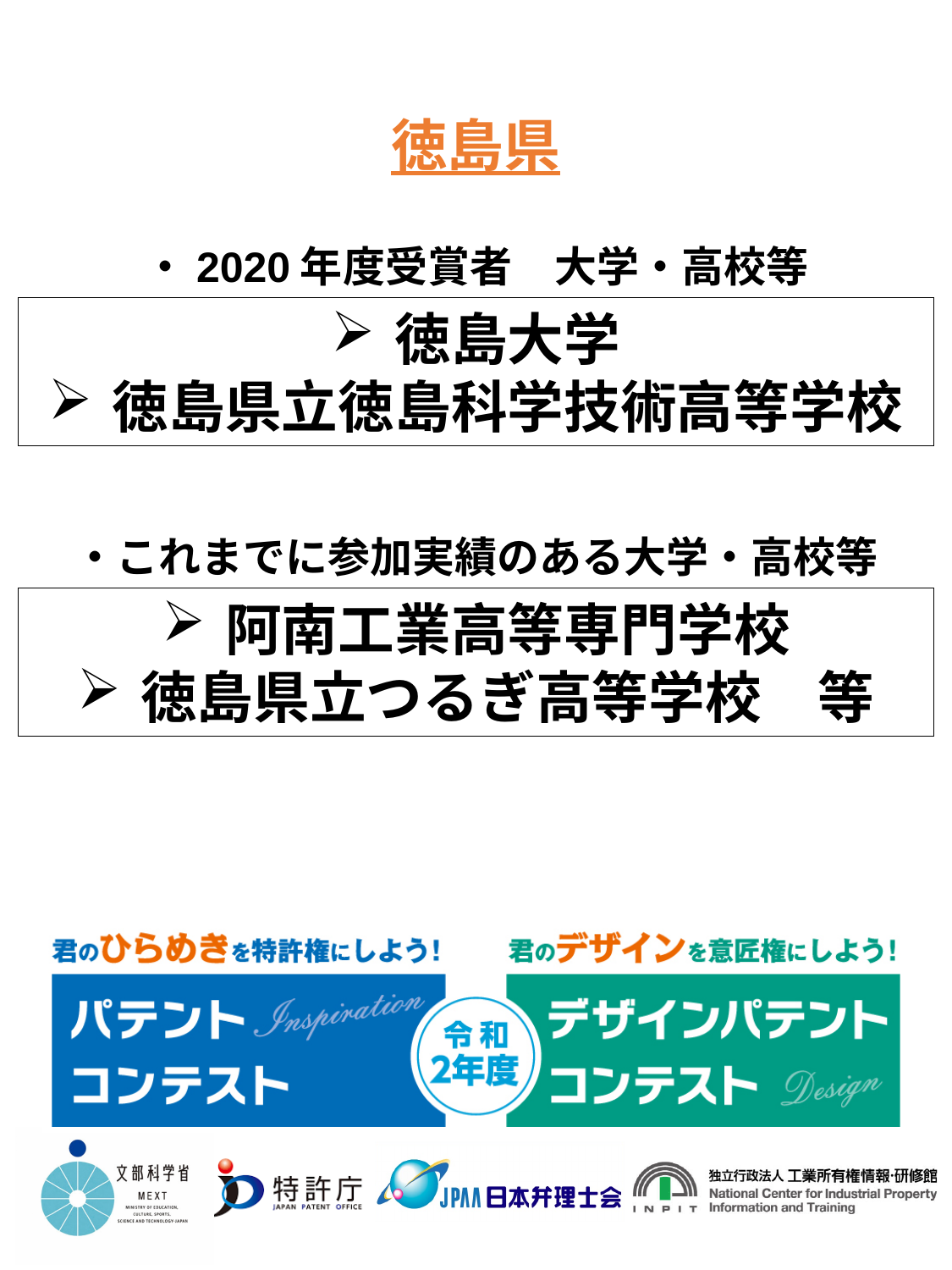

徳島県
・2020年度受賞者　大学・高校等
徳島大学
徳島県立徳島科学技術高等学校
・これまでに参加実績のある大学・高校等
阿南工業高等専門学校
徳島県立つるぎ高等学校　等